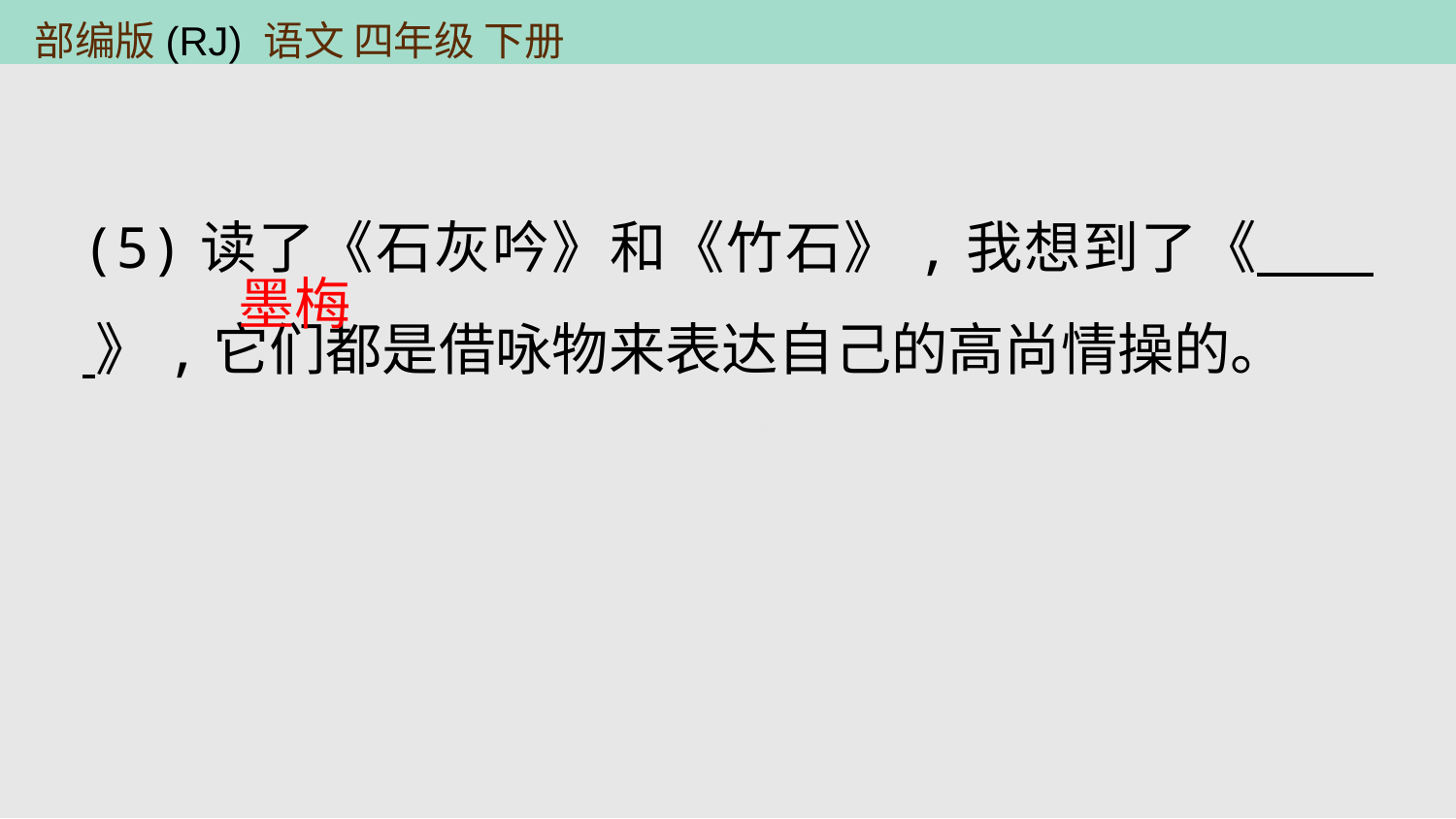

(5)读了《石灰吟》和《竹石》,我想到了《          》,它们都是借咏物来表达自己的高尚情操的。
墨梅